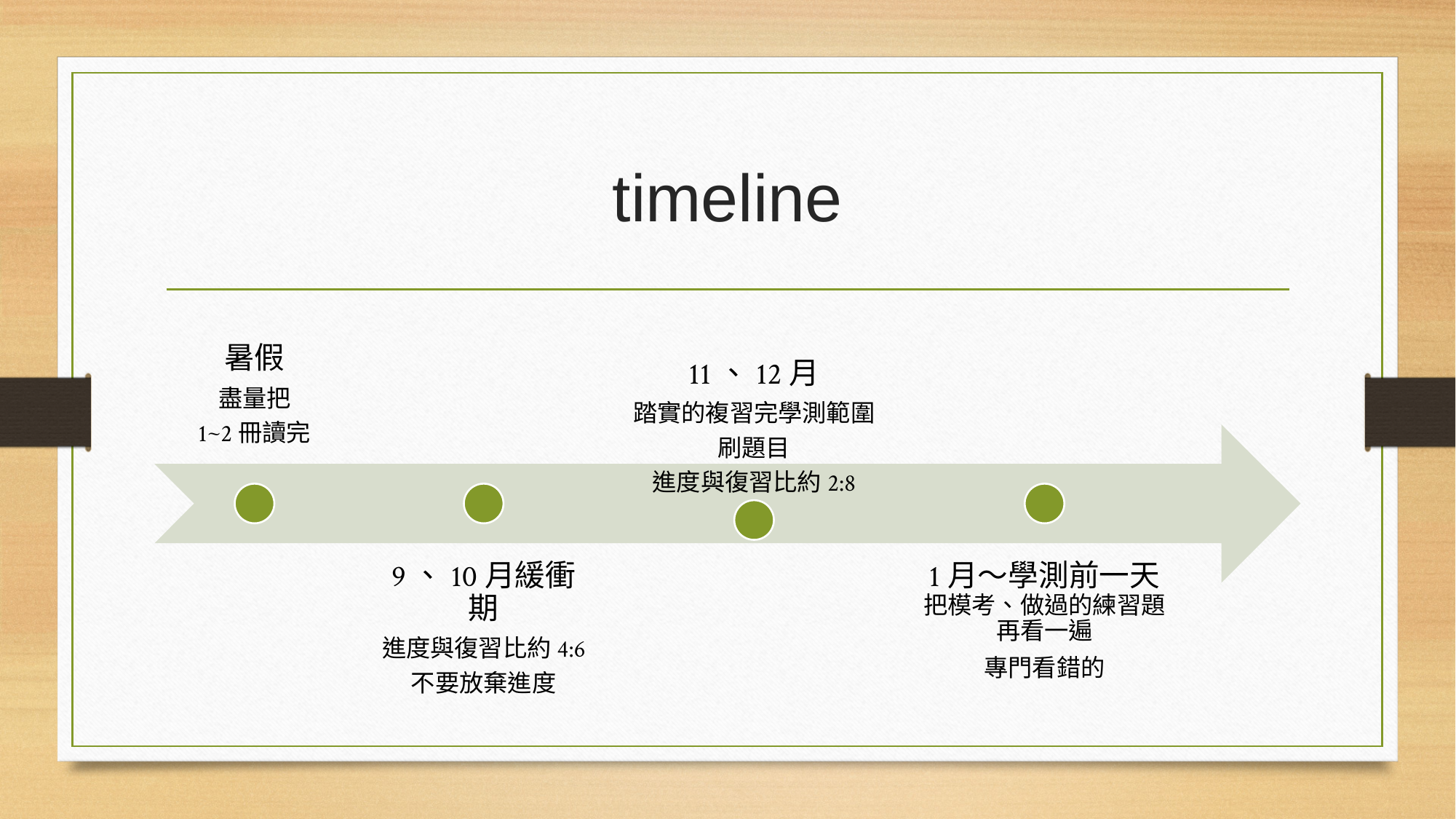

# timeline
暑假
盡量把
1~2冊讀完
9、10月緩衝期
進度與復習比約4:6
不要放棄進度
11、12月
踏實的複習完學測範圍
刷題目
進度與復習比約2:8
1月～學測前一天把模考、做過的練習題再看一遍
專門看錯的